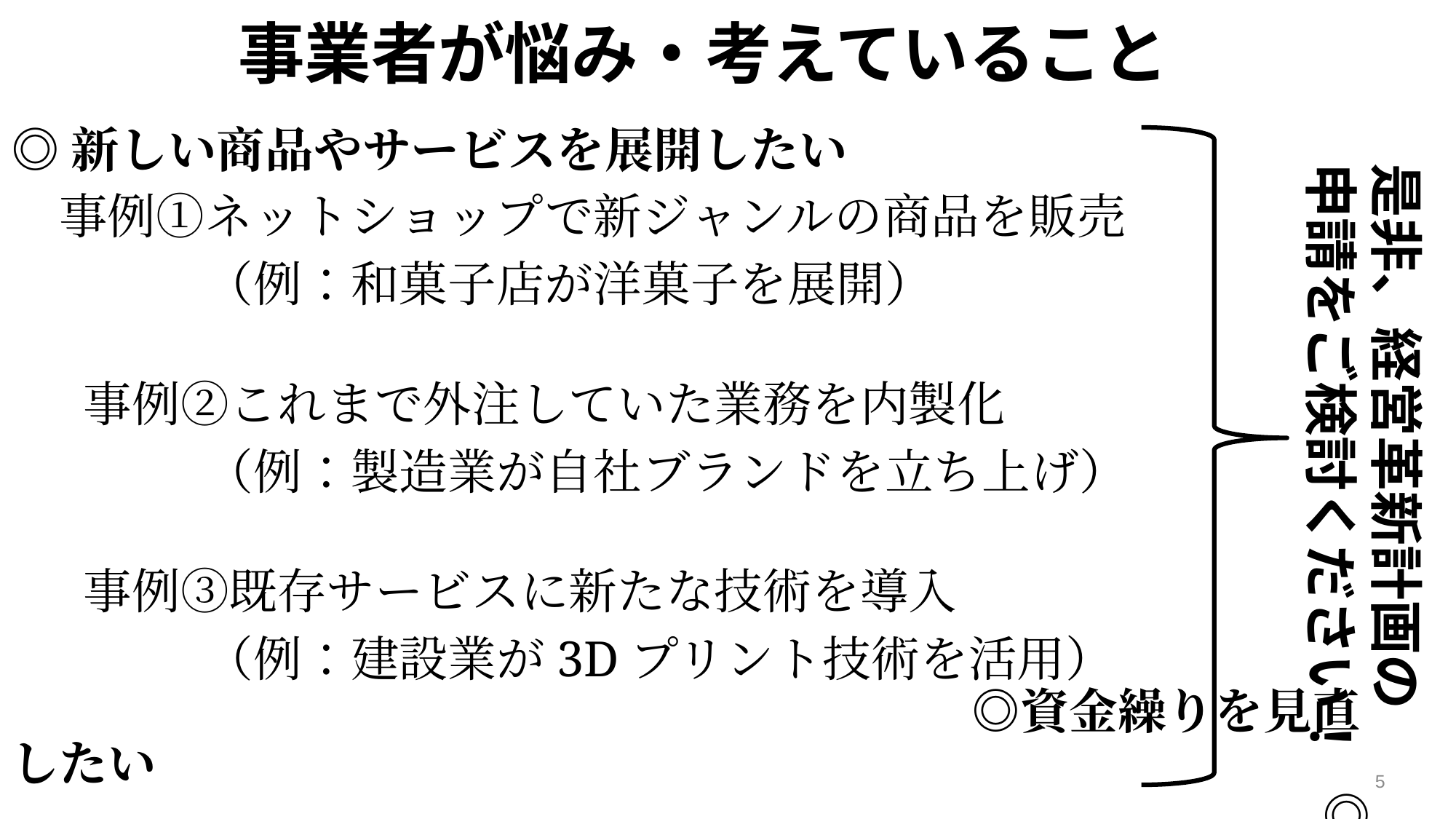

事業者が悩み・考えていること
◎新しい商品やサービスを展開したい
   事例①ネットショップで新ジャンルの商品を販売
　　　　（例：和菓子店が洋菓子を展開）
 　事例②これまで外注していた業務を内製化
　　　　（例：製造業が自社ブランドを立ち上げ）
 　事例③既存サービスに新たな技術を導入
　　　　（例：建設業が3Dプリント技術を活用）                                                                                                      ◎資金繰りを見直したい 　                                                                                                                        　　　　　　　　　　　　　　　　　　　　　◎国や自治体の支援策を活用したい　                                                                                                                                                                　                                                                                                                                                                      ◎競争率の高い補助金申請で有利になりたい　等

是非、経営革新計画の
申請をご検討ください！
5